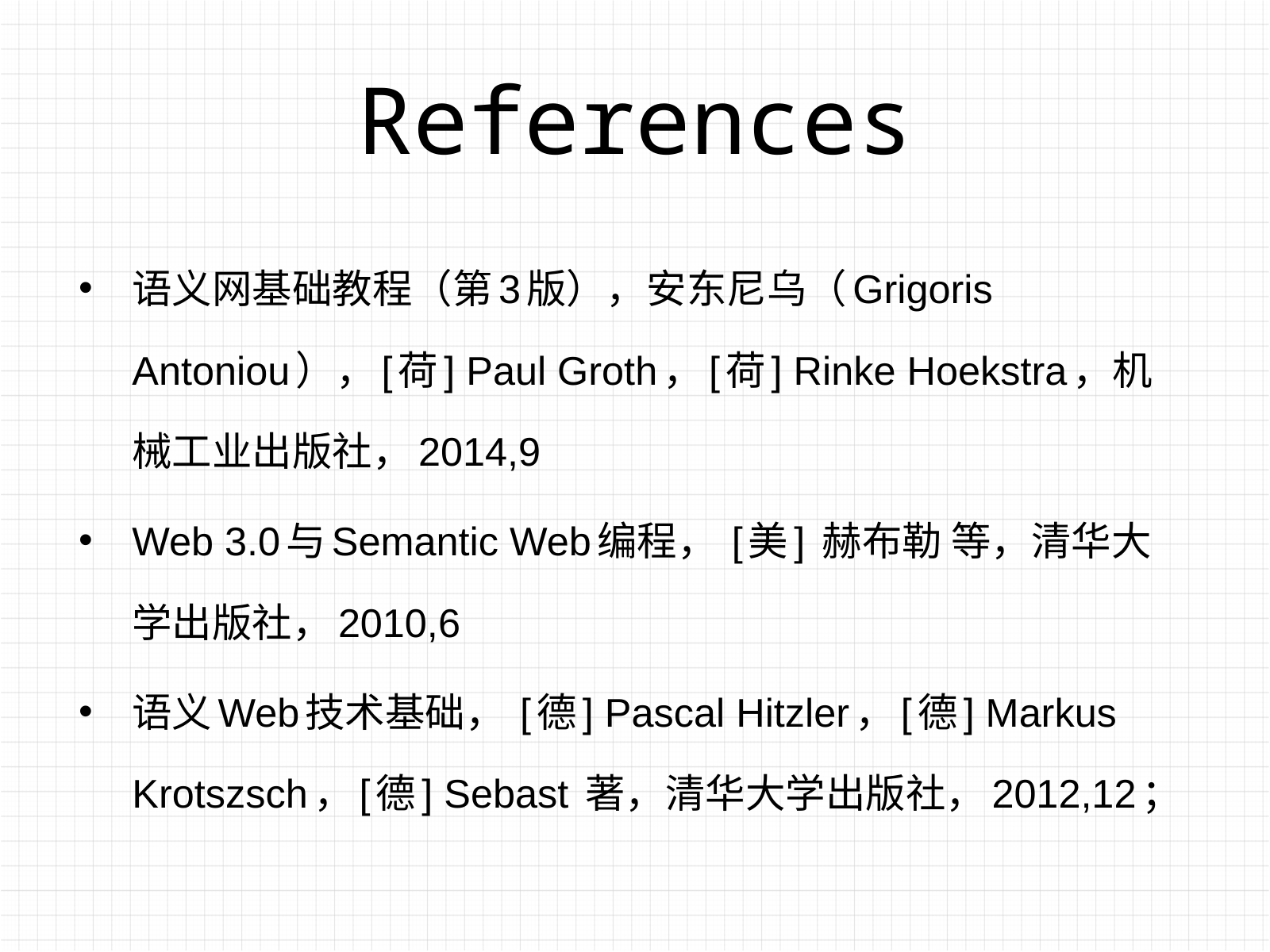

# References
语义网基础教程（第3版），安东尼乌（Grigoris Antoniou），[荷] Paul Groth，[荷] Rinke Hoekstra，机械工业出版社，2014,9
Web 3.0与Semantic Web编程， [美] 赫布勒 等，清华大学出版社，2010,6
语义Web技术基础， [德] Pascal Hitzler，[德] Markus Krotszsch，[德] Sebast 著，清华大学出版社，2012,12；